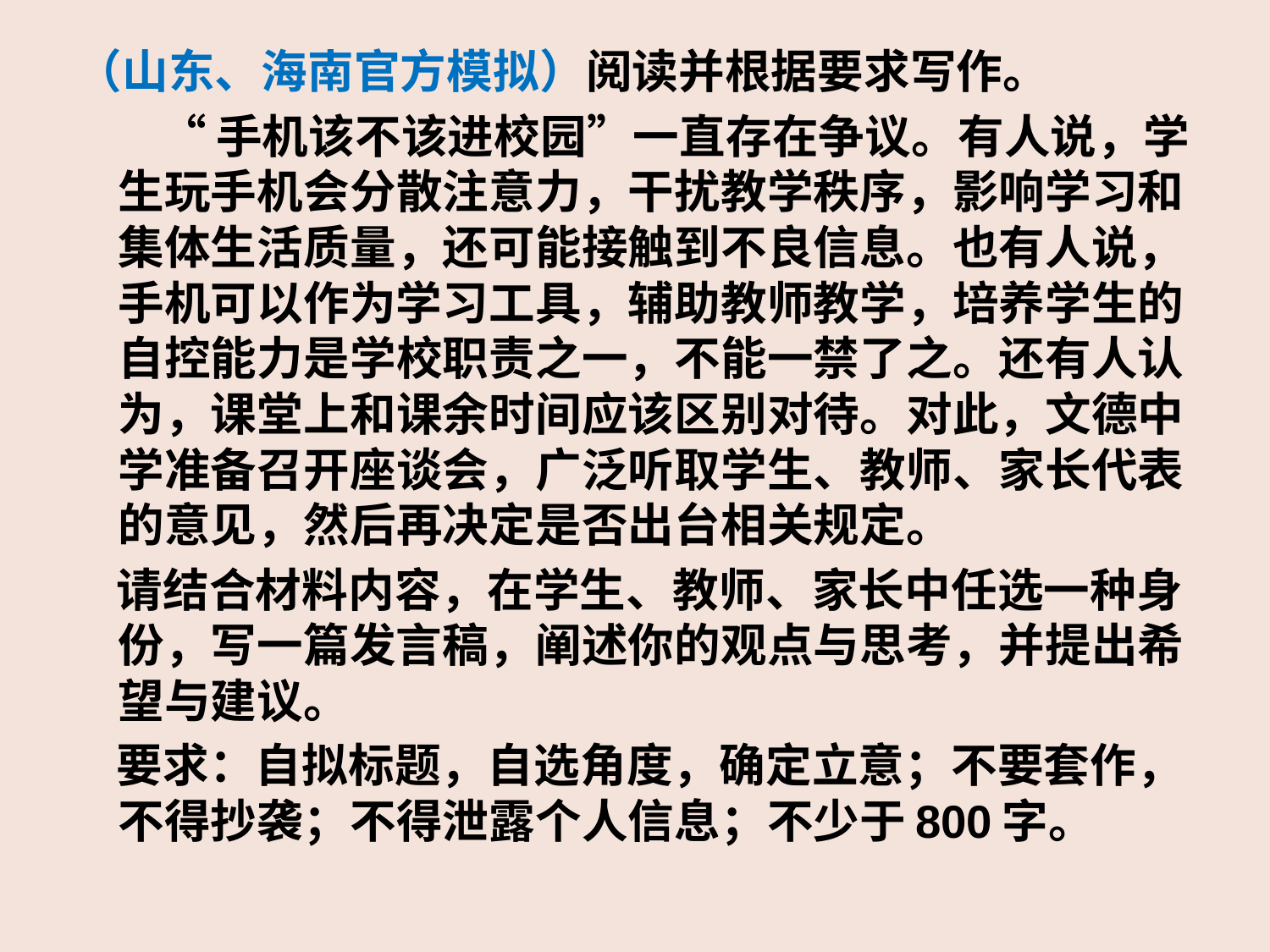

（山东、海南官方模拟）阅读并根据要求写作。
        “手机该不该进校园”一直存在争议。有人说，学生玩手机会分散注意力，干扰教学秩序，影响学习和集体生活质量，还可能接触到不良信息。也有人说，手机可以作为学习工具，辅助教师教学，培养学生的自控能力是学校职责之一，不能一禁了之。还有人认为，课堂上和课余时间应该区别对待。对此，文德中学准备召开座谈会，广泛听取学生、教师、家长代表的意见，然后再决定是否出台相关规定。
   请结合材料内容，在学生、教师、家长中任选一种身份，写一篇发言稿，阐述你的观点与思考，并提出希望与建议。
   要求：自拟标题，自选角度，确定立意；不要套作，不得抄袭；不得泄露个人信息；不少于800字。